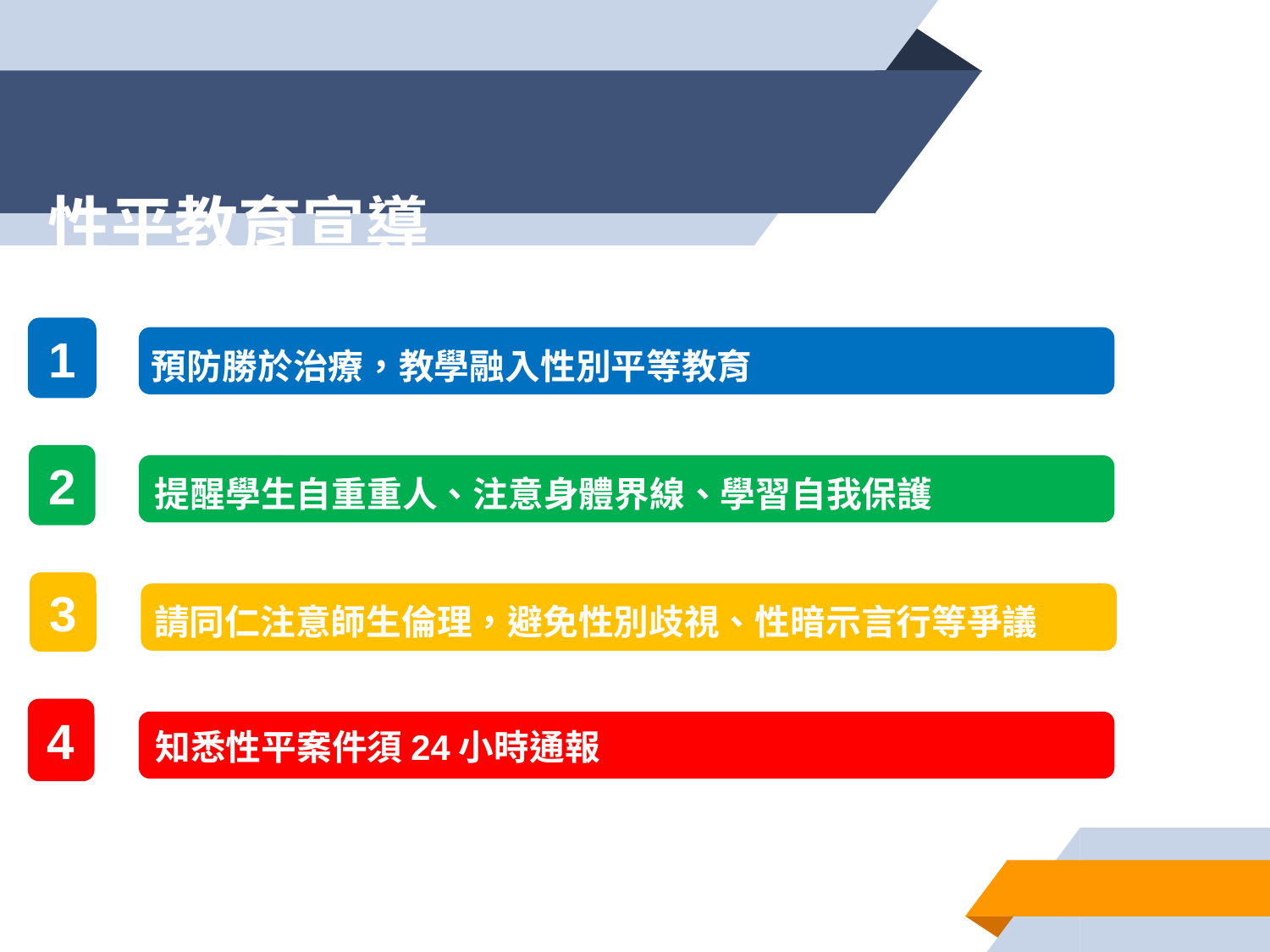

# 性平教育宣導
1

預防勝於治療，教學融入性別平等教育
2

提醒學生自重重人、注意身體界線、學習自我保護
3

請同仁注意師生倫理，避免性別歧視、性暗示言行等爭議
4

知悉性平案件須24小時通報

94